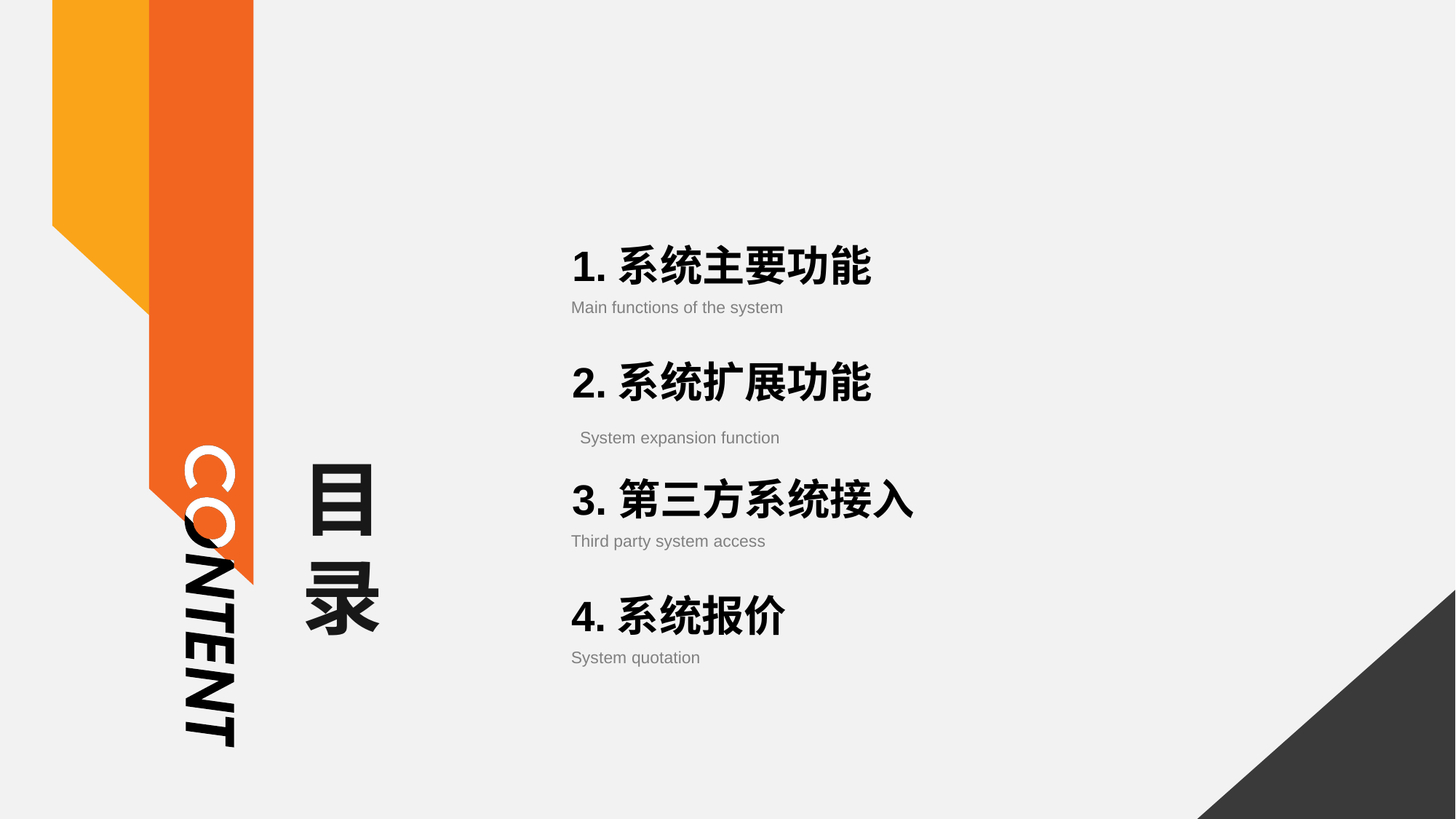

1.系统主要功能
Main functions of the system

2.系统扩展功能
System expansion function
目录

3.第三方系统接入
Third party system access
4.系统报价
System quotation